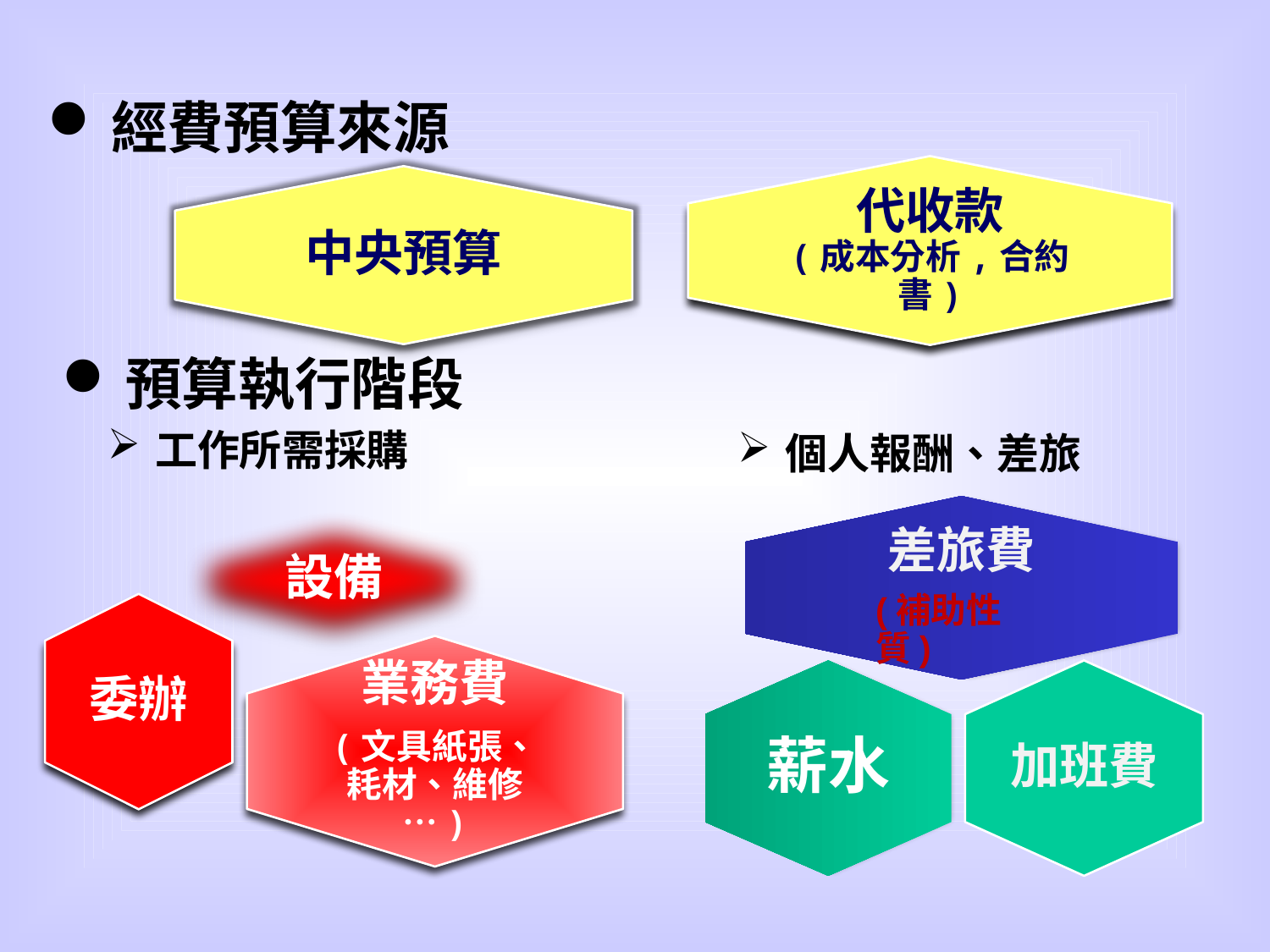

經費預算來源
薪水

差旅費

設備
預算執行階段
加班費
業務費
(文具紙張、耗材、維修…)
(補助性質)
委辦
代收款
(成本分析,合約書)
中央預算
工作所需採購
個人報酬、差旅